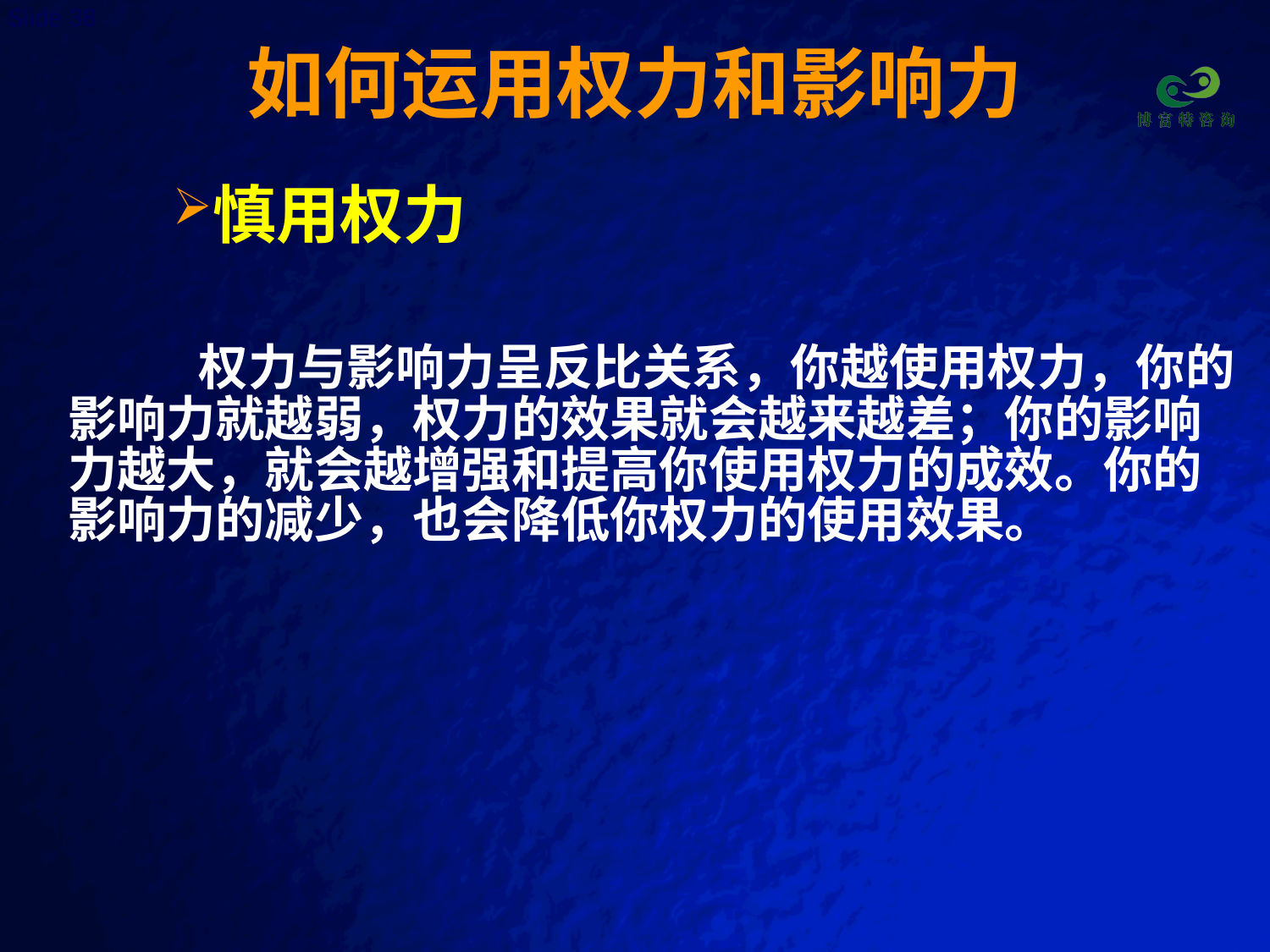

# 如何运用权力和影响力
慎用权力

 权力与影响力呈反比关系，你越使用权力，你的影响力就越弱，权力的效果就会越来越差；你的影响力越大，就会越增强和提高你使用权力的成效。你的影响力的减少，也会降低你权力的使用效果。